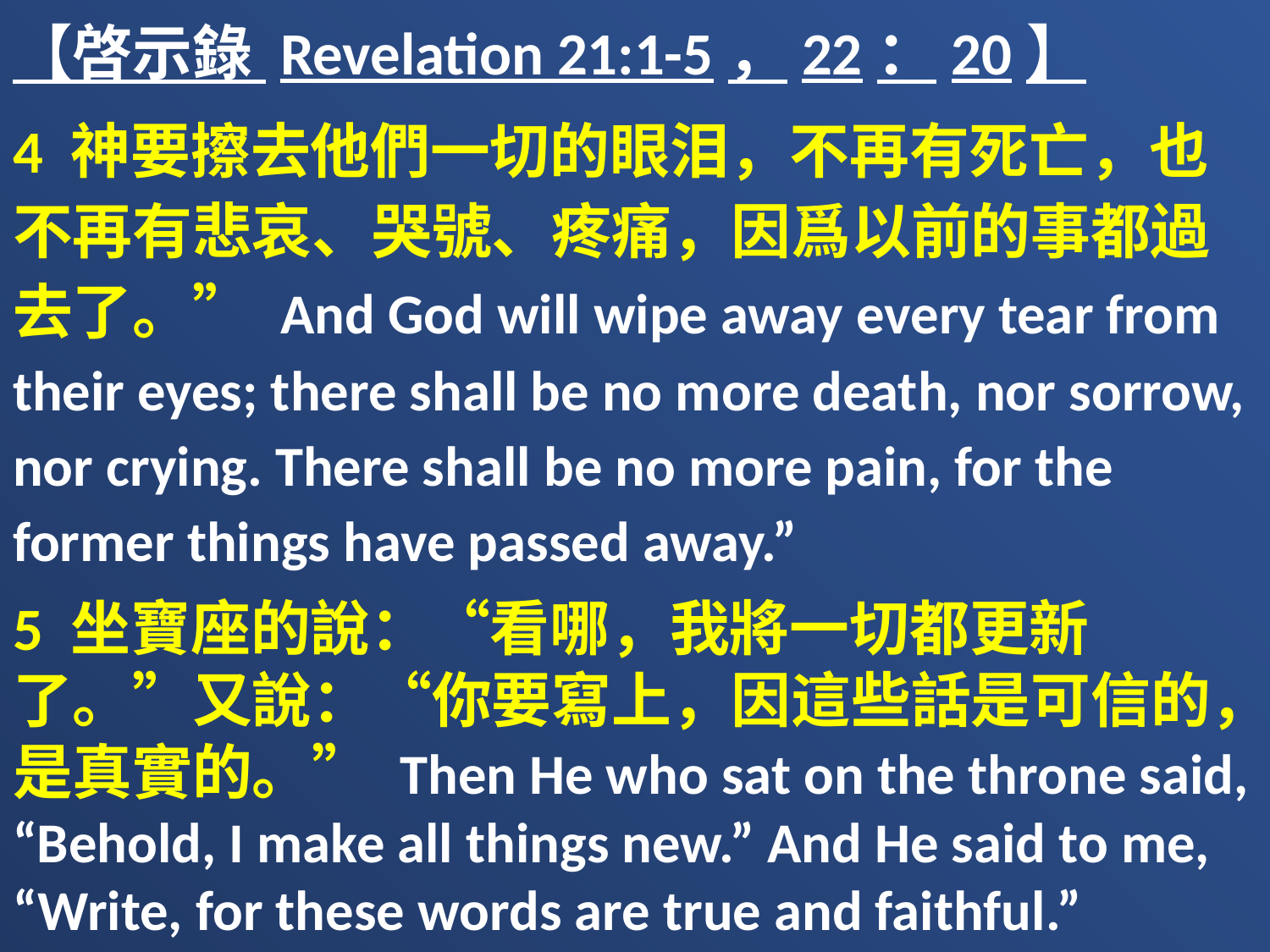

【啓示錄 Revelation 21:1-5，22：20】
4 神要擦去他們一切的眼泪，不再有死亡，也不再有悲哀、哭號、疼痛，因爲以前的事都過去了。” And God will wipe away every tear from their eyes; there shall be no more death, nor sorrow, nor crying. There shall be no more pain, for the former things have passed away.”
5 坐寶座的說：“看哪，我將一切都更新了。”又說：“你要寫上，因這些話是可信的，是真實的。” Then He who sat on the throne said, “Behold, I make all things new.” And He said to me, “Write, for these words are true and faithful.”